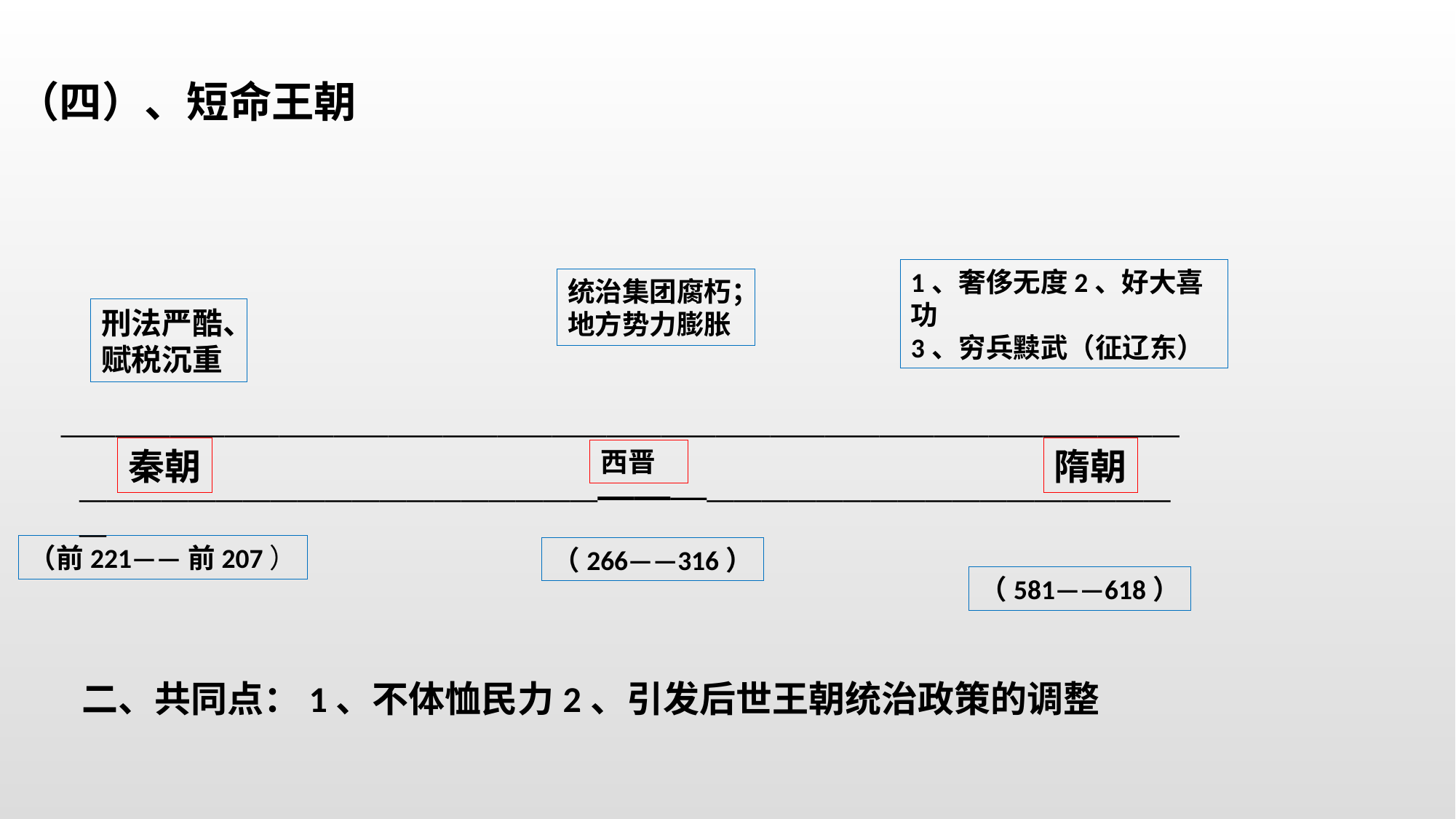

（四）、短命王朝

1、奢侈无度2、好大喜功
3、穷兵黩武（征辽东）
统治集团腐朽；
地方势力膨胀
刑法严酷、
赋税沉重
—————————————————————————————————————————
秦朝
隋朝
西晋
————————————————————————————————————————
（前221——前207）
（266——316）
（581——618）
二、共同点：1、不体恤民力2、引发后世王朝统治政策的调整